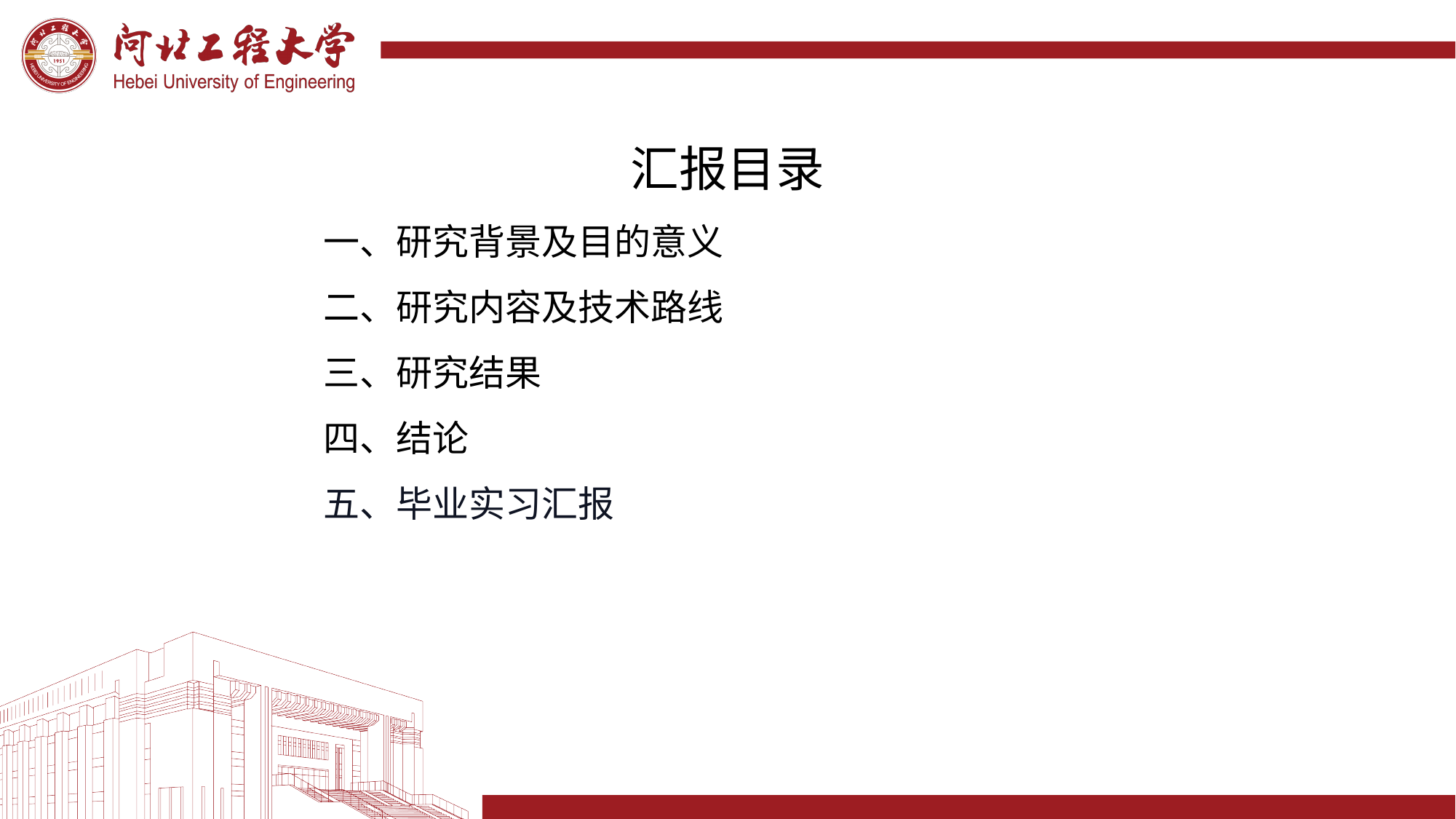

汇报目录
一、研究背景及目的意义
二、研究内容及技术路线
三、研究结果
四、结论
五、毕业实习汇报